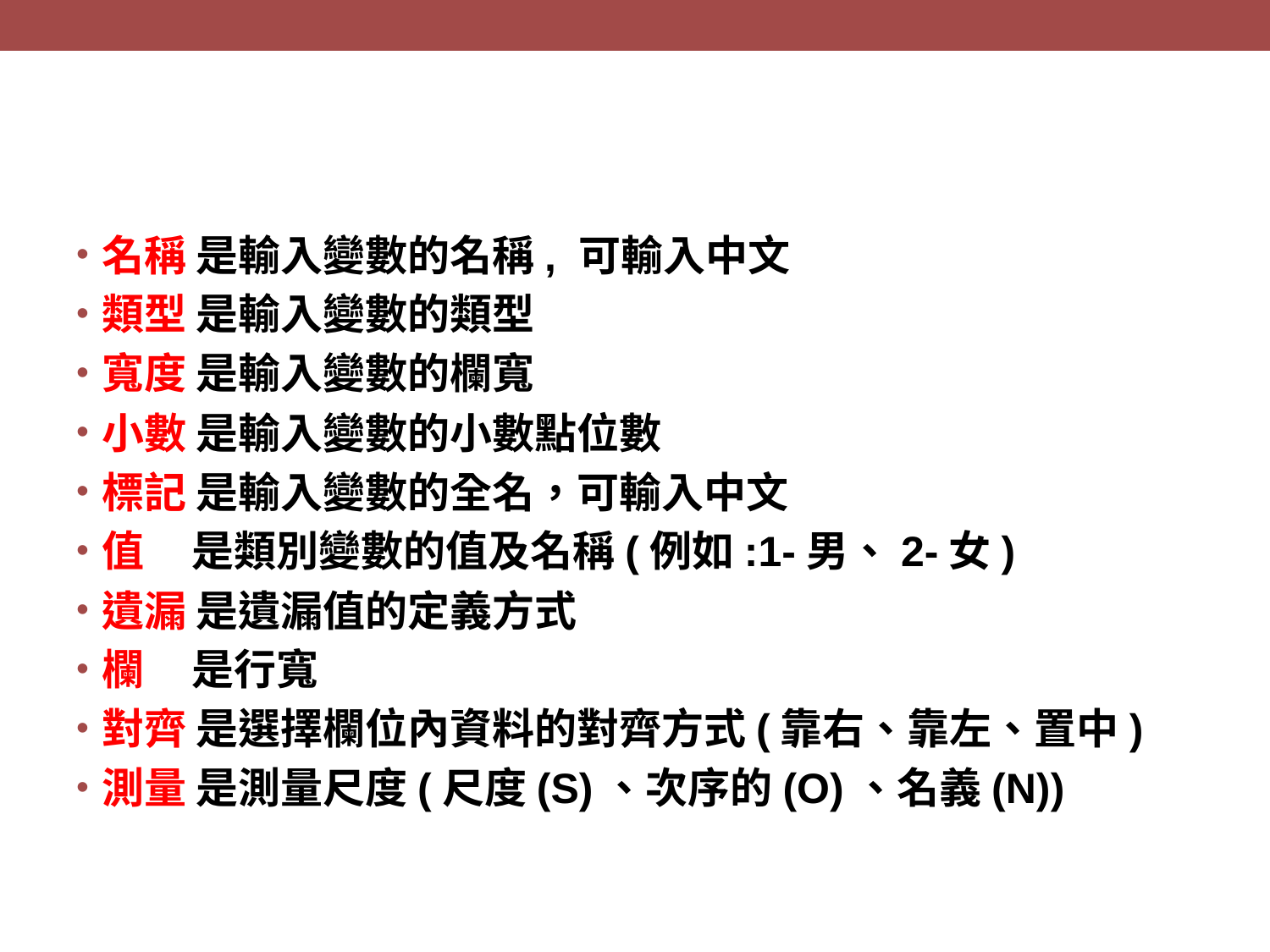

#
名稱 是輸入變數的名稱, 可輸入中文
類型 是輸入變數的類型
寬度 是輸入變數的欄寬
小數 是輸入變數的小數點位數
標記 是輸入變數的全名，可輸入中文
值     是類別變數的值及名稱(例如:1-男、2-女)
遺漏 是遺漏值的定義方式
欄     是行寬
對齊 是選擇欄位內資料的對齊方式(靠右、靠左、置中)
測量 是測量尺度(尺度(S)、次序的(O)、名義(N))